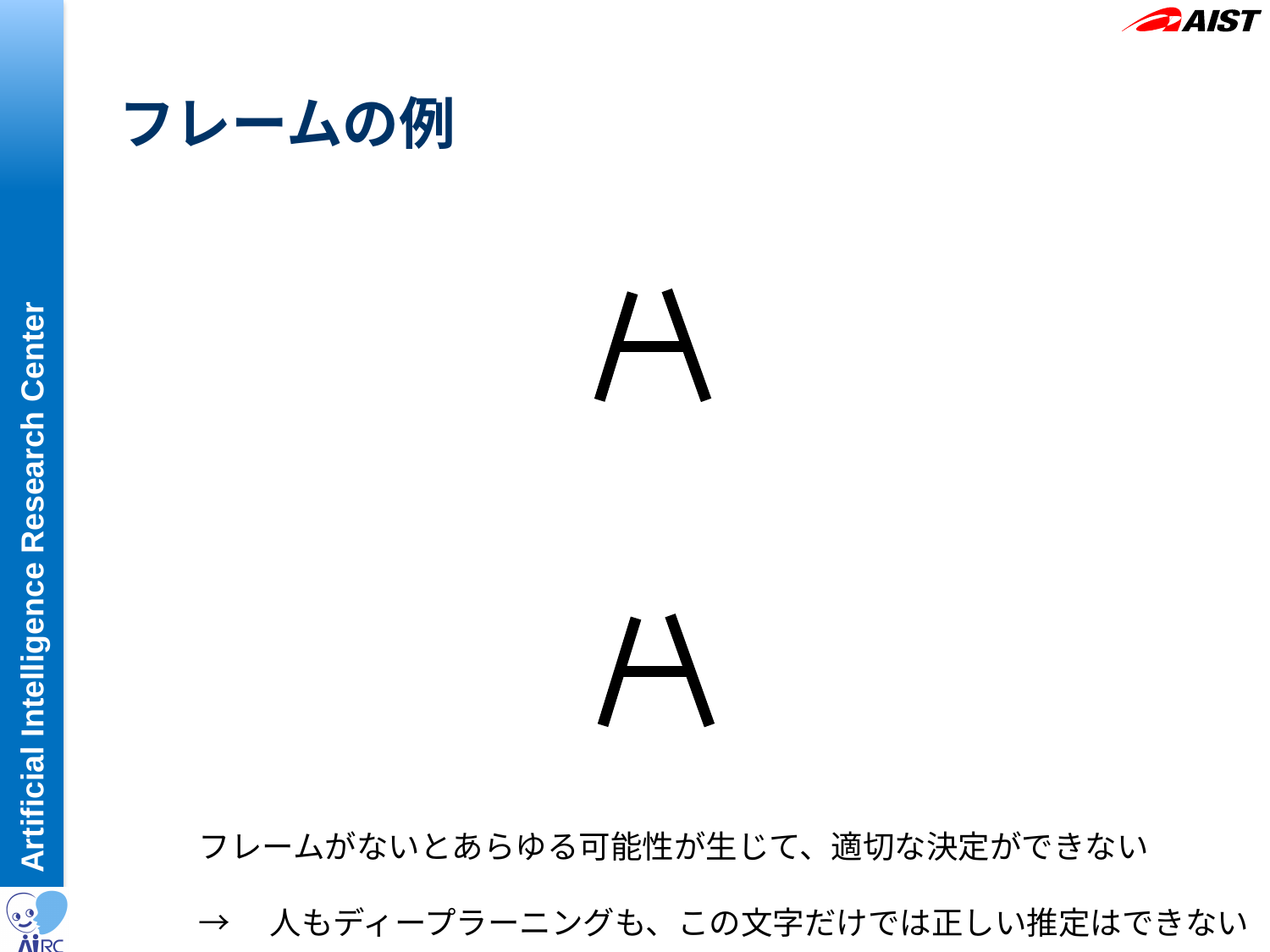

# フレームの例
フレームがないとあらゆる可能性が生じて、適切な決定ができない

→　人もディープラーニングも、この文字だけでは正しい推定はできない